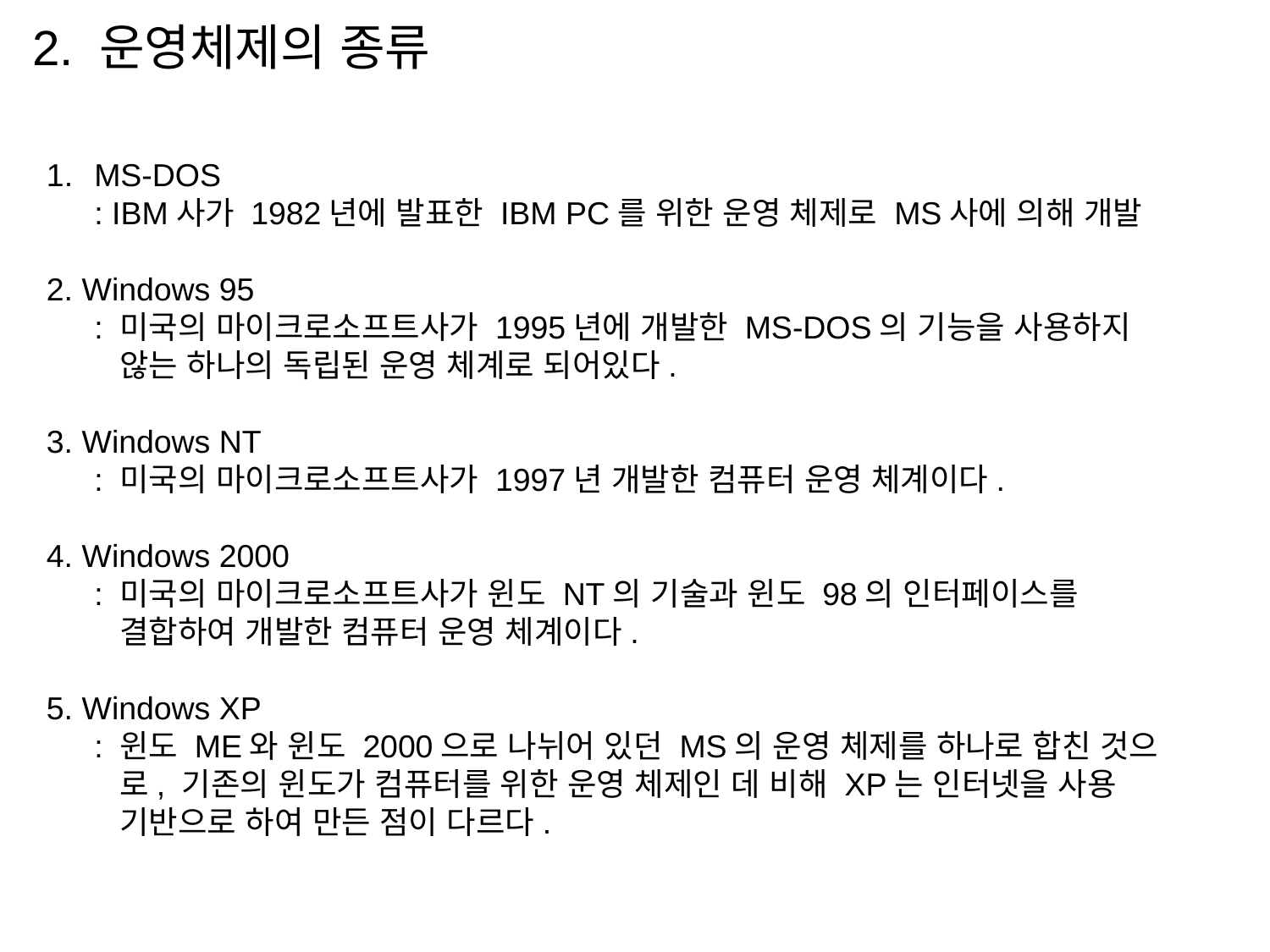

2. 운영체제의 종류
MS-DOS
	: IBM사가 1982년에 발표한 IBM PC를 위한 운영 체제로 MS사에 의해 개발

2. Windows 95
	: 미국의 마이크로소프트사가 1995년에 개발한 MS-DOS의 기능을 사용하지
	  않는 하나의 독립된 운영 체계로 되어있다.

3. Windows NT
	: 미국의 마이크로소프트사가 1997년 개발한 컴퓨터 운영 체계이다.

4. Windows 2000
	: 미국의 마이크로소프트사가 윈도 NT의 기술과 윈도 98의 인터페이스를
	  결합하여 개발한 컴퓨터 운영 체계이다.

5. Windows XP
	: 윈도 ME와 윈도 2000으로 나뉘어 있던 MS의 운영 체제를 하나로 합친 것으
	  로, 기존의 윈도가 컴퓨터를 위한 운영 체제인 데 비해 XP는 인터넷을 사용
	  기반으로 하여 만든 점이 다르다.